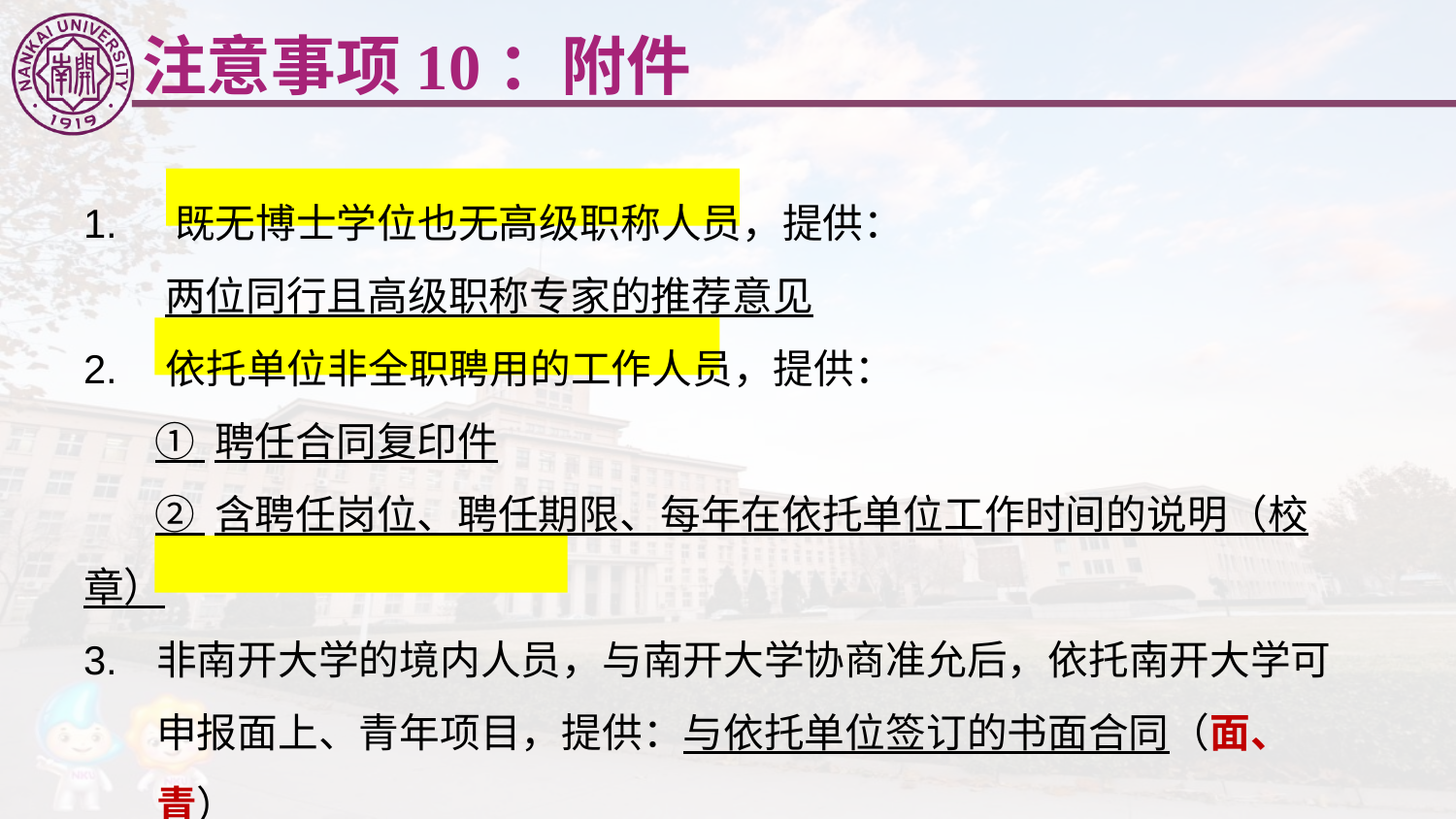

注意事项10：附件
   既无博士学位也无高级职称人员，提供：
        两位同行且高级职称专家的推荐意见
  依托单位非全职聘用的工作人员，提供：
        ① 聘任合同复印件
        ② 含聘任岗位、聘任期限、每年在依托单位工作时间的说明（校章）
非南开大学的境内人员，与南开大学协商准允后，依托南开大学可申报面上、青年项目，提供：与依托单位签订的书面合同（面、青）